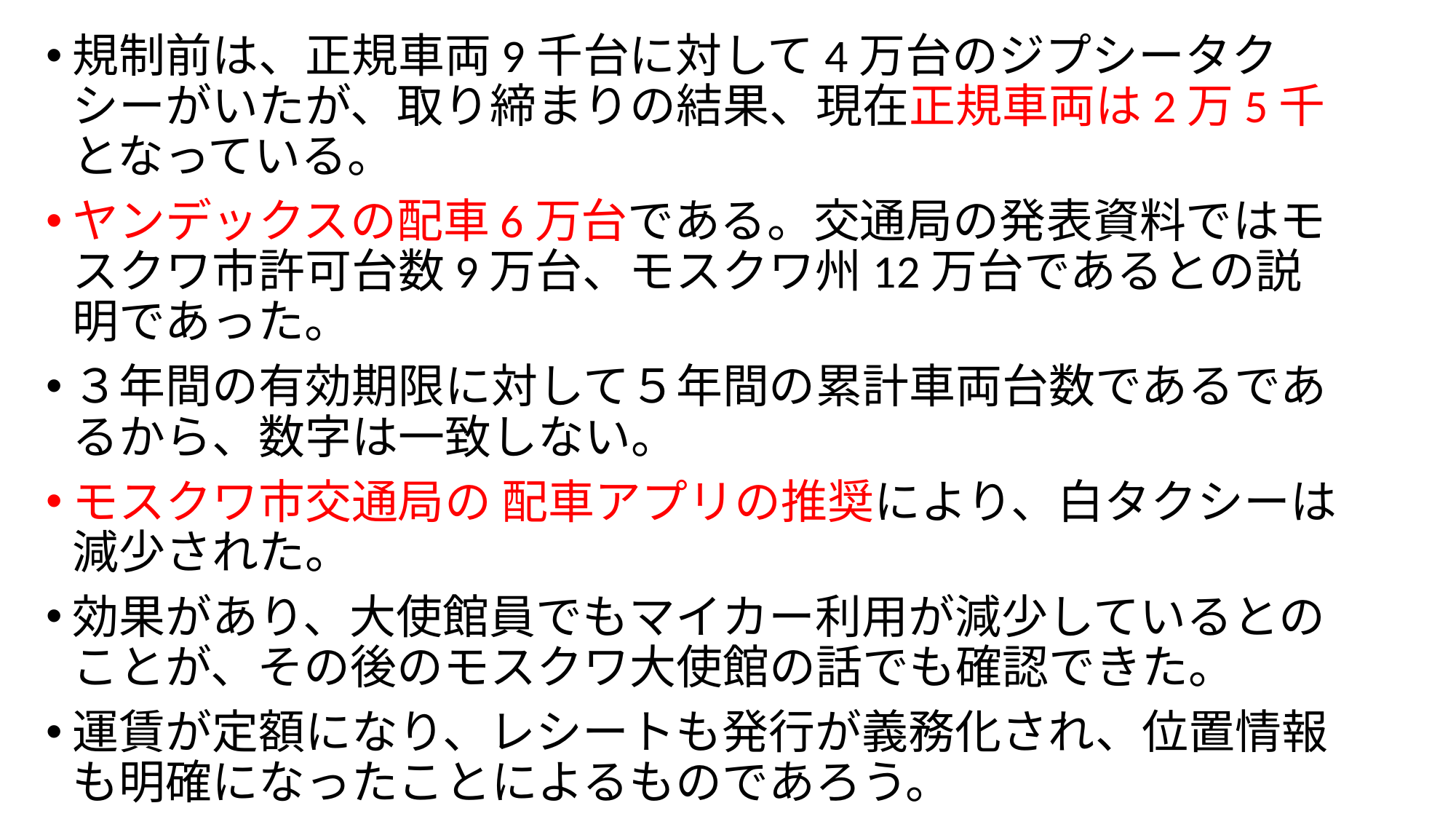

規制前は、正規車両9千台に対して4万台のジプシータクシーがいたが、取り締まりの結果、現在正規車両は2万5千となっている。
ヤンデックスの配車6万台である。交通局の発表資料ではモスクワ市許可台数9万台、モスクワ州12万台であるとの説明であった。
３年間の有効期限に対して５年間の累計車両台数であるであるから、数字は一致しない。
モスクワ市交通局の 配車アプリの推奨により、白タクシーは減少された。
効果があり、大使館員でもマイカー利用が減少しているとのことが、その後のモスクワ大使館の話でも確認できた。
運賃が定額になり、レシートも発行が義務化され、位置情報も明確になったことによるものであろう。